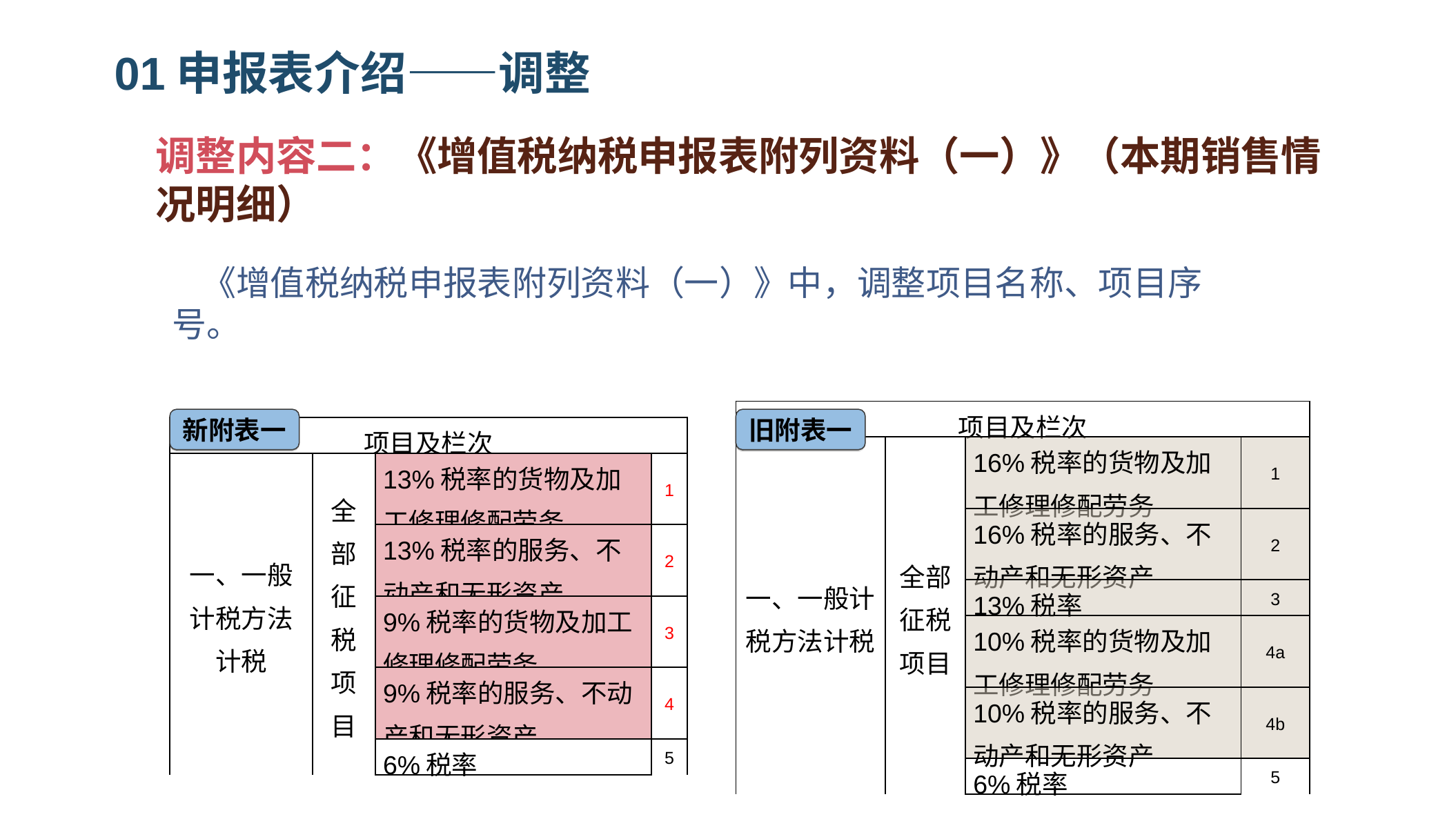

01申报表介绍——调整
调整内容二：《增值税纳税申报表附列资料（一）》（本期销售情况明细）
    《增值税纳税申报表附列资料（一）》中，调整项目名称、项目序号。
| 项目及栏次 |  |  |  |
| --- | --- | --- | --- |
| 一、一般计税方法计税 | 全部征税项目 | 16%税率的货物及加工修理修配劳务 | 1 |
|  |  | 16%税率的服务、不动产和无形资产 | 2 |
|  |  | 13%税率 | 3 |
|  |  | 10%税率的货物及加工修理修配劳务 | 4a |
|  |  | 10%税率的服务、不动产和无形资产 | 4b |
|  |  | 6%税率 | 5 |
新附表一
旧附表一
| 项目及栏次 |  |  |  |
| --- | --- | --- | --- |
| 一、一般计税方法计税 | 全部征税项目 | 13%税率的货物及加工修理修配劳务 | 1 |
|  |  | 13%税率的服务、不动产和无形资产 | 2 |
|  |  | 9%税率的货物及加工修理修配劳务 | 3 |
|  |  | 9%税率的服务、不动产和无形资产 | 4 |
|  |  | 6%税率 | 5 |